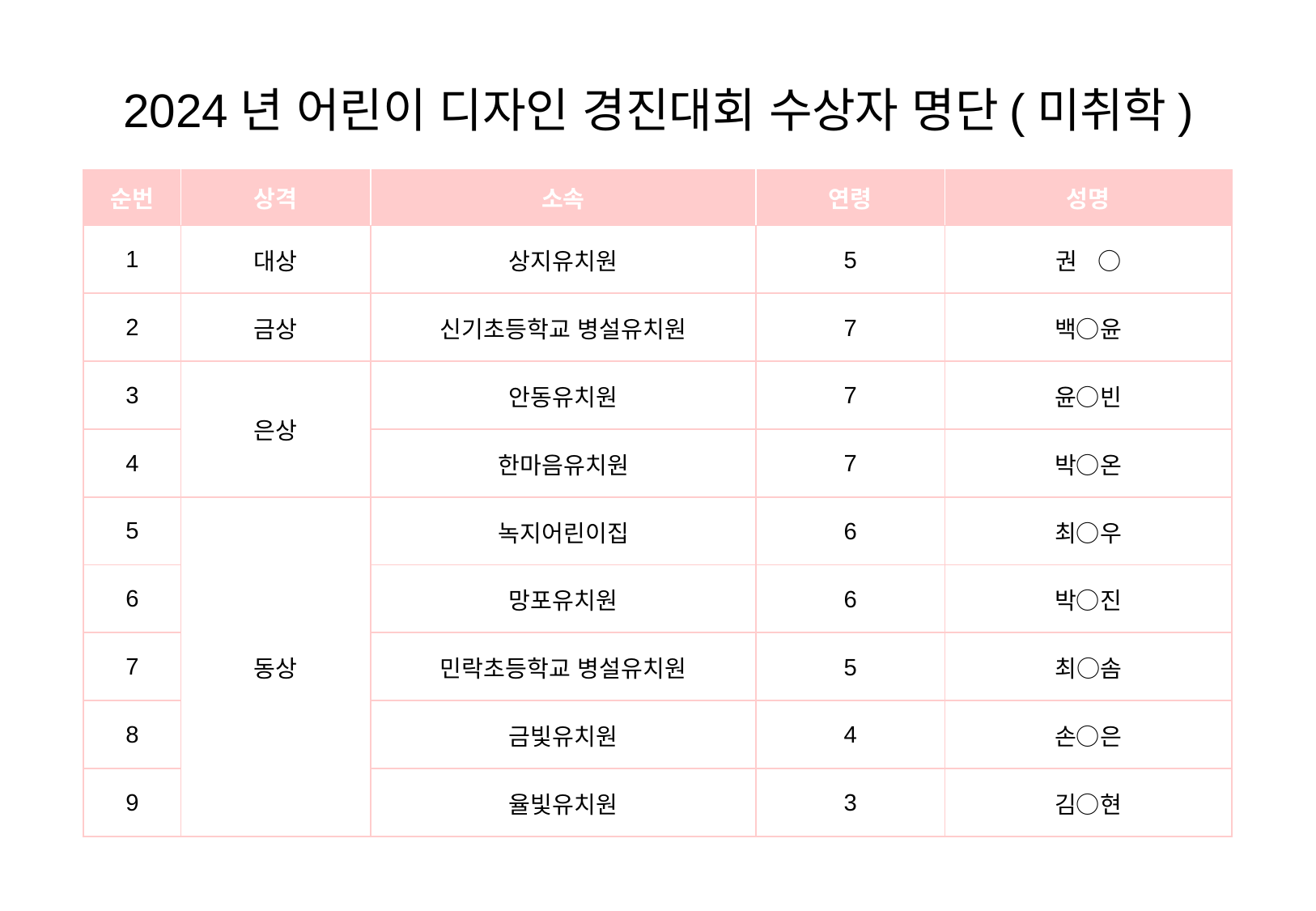

2024년 어린이 디자인 경진대회 수상자 명단(미취학)
| 순번 | 상격 | 소속 | 연령 | 성명 |
| --- | --- | --- | --- | --- |
| 1 | 대상 | 상지유치원 | 5 | 권 ○ |
| 2 | 금상 | 신기초등학교 병설유치원 | 7 | 백○윤 |
| 3 | 은상 | 안동유치원 | 7 | 윤○빈 |
| 4 |  | 한마음유치원 | 7 | 박○온 |
| 5 | 동상 | 녹지어린이집 | 6 | 최○우 |
| 6 |  | 망포유치원 | 6 | 박○진 |
| 7 |  | 민락초등학교 병설유치원 | 5 | 최○솜 |
| 8 |  | 금빛유치원 | 4 | 손○은 |
| 9 |  | 율빛유치원 | 3 | 김○현 |